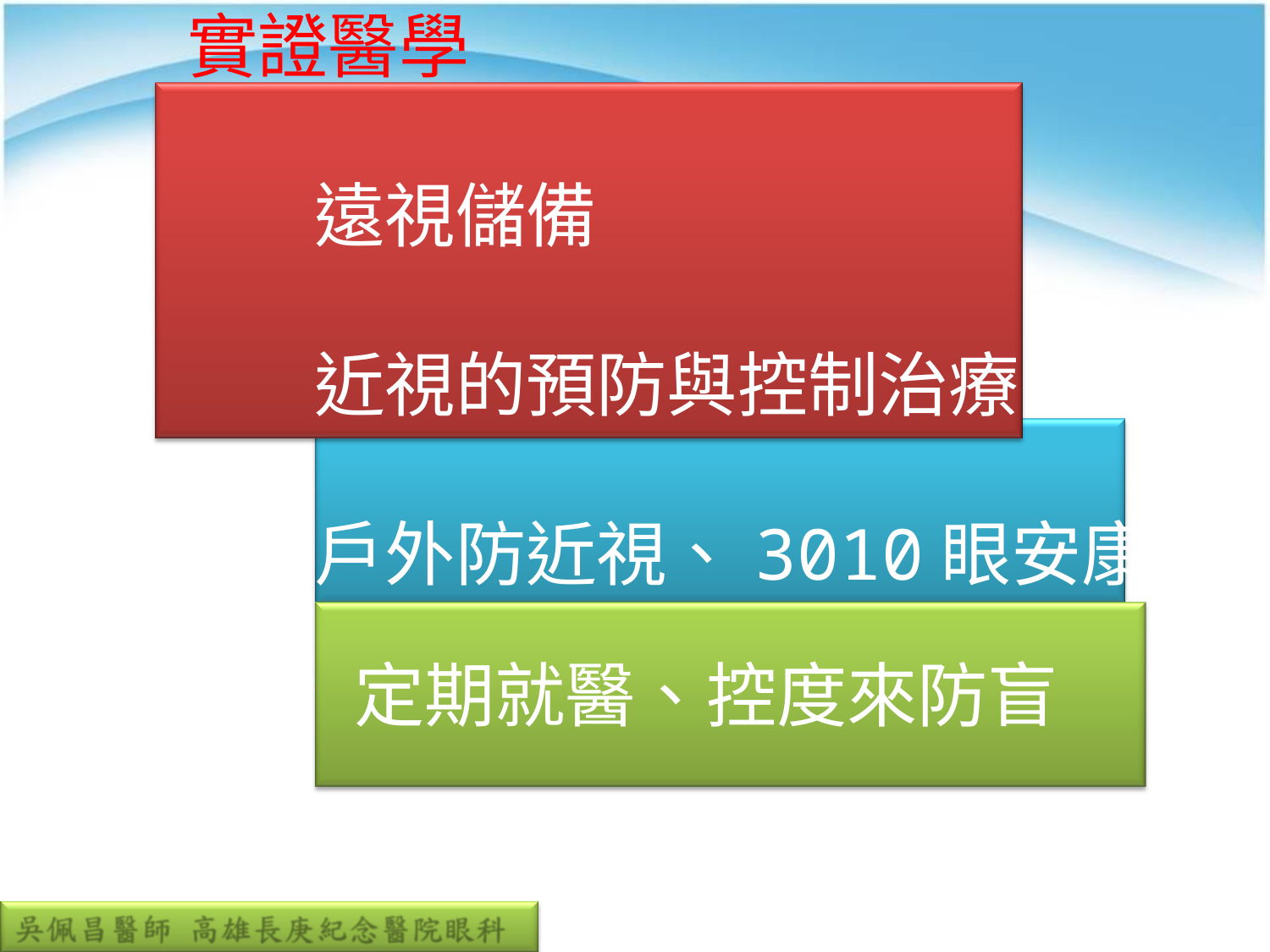

實證醫學
遠視儲備
近視的預防與控制治療
戶外防近視、3010眼安康

定期就醫、控度來防盲